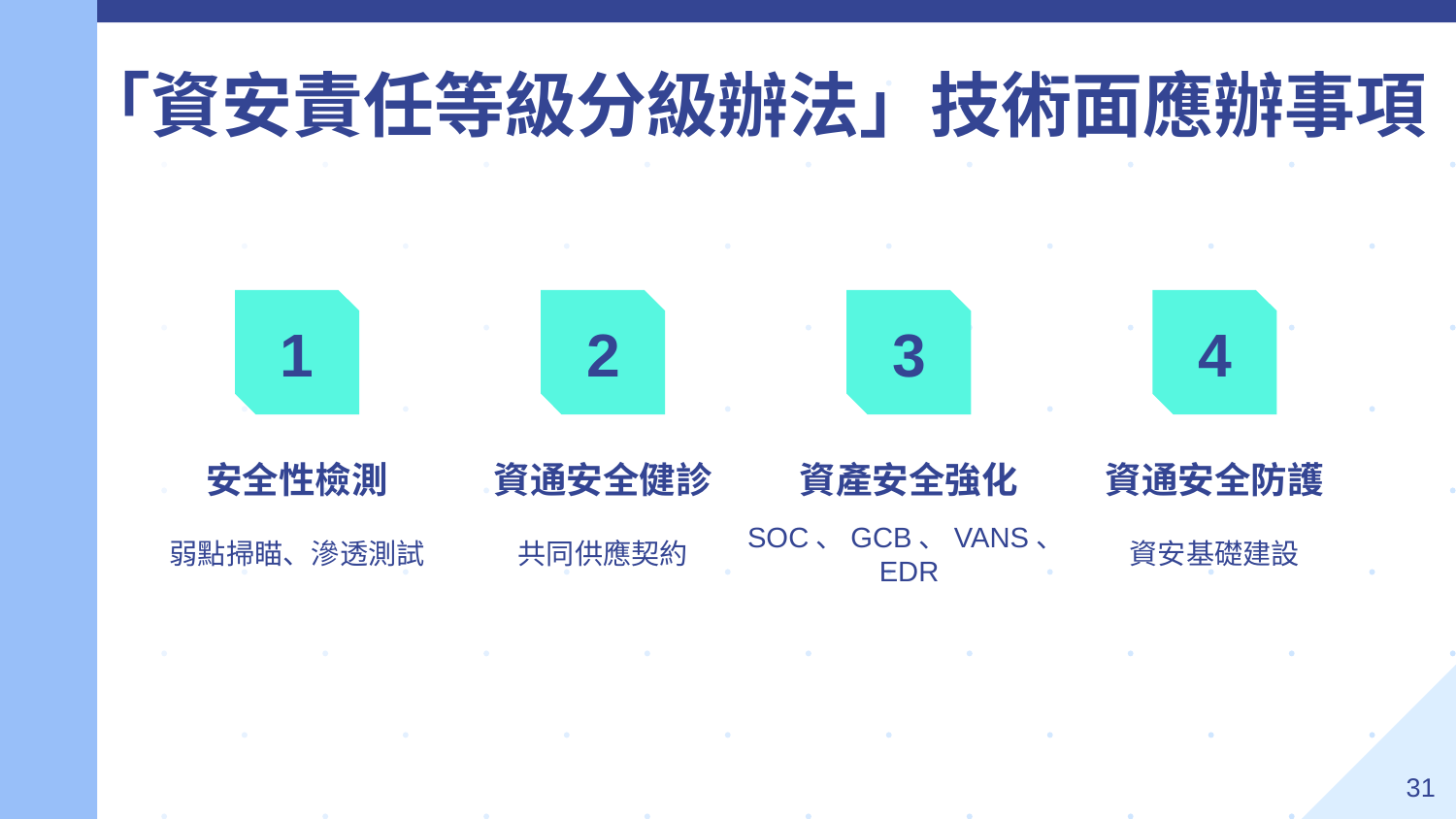

「資安責任等級分級辦法」技術面應辦事項

1
2
3
4
# 安全性檢測
資通安全健診
資產安全強化
資通安全防護
弱點掃瞄、滲透測試
共同供應契約
SOC、GCB、VANS、EDR
資安基礎建設
31